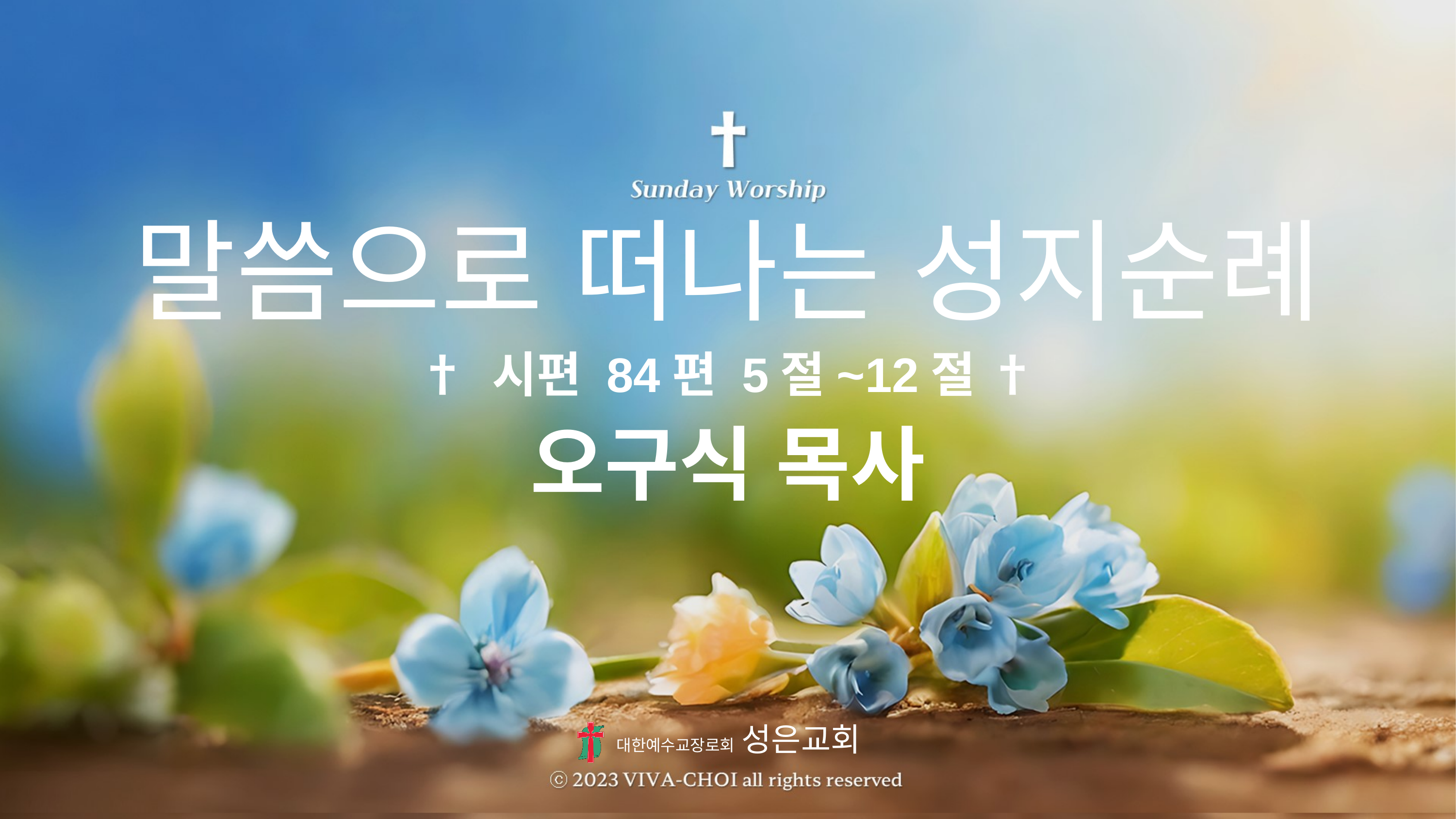

말씀으로 떠나는 성지순례
† 시편 84편 5절~12절 †
오구식 목사